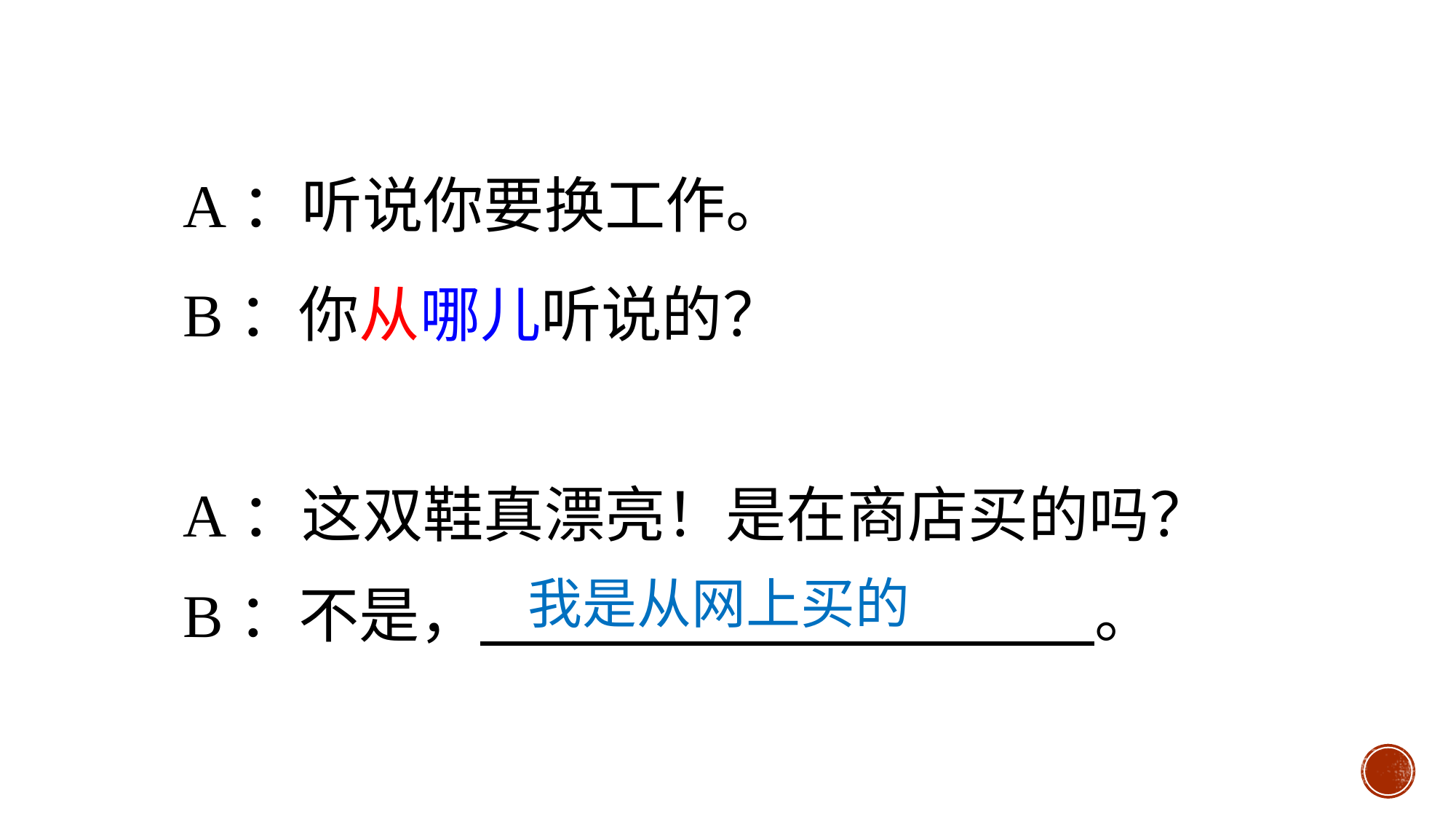

A：听说你要换工作。
B：你从哪儿听说的？

A：这双鞋真漂亮！是在商店买的吗？
B：不是，                                             。
我是从网上买的